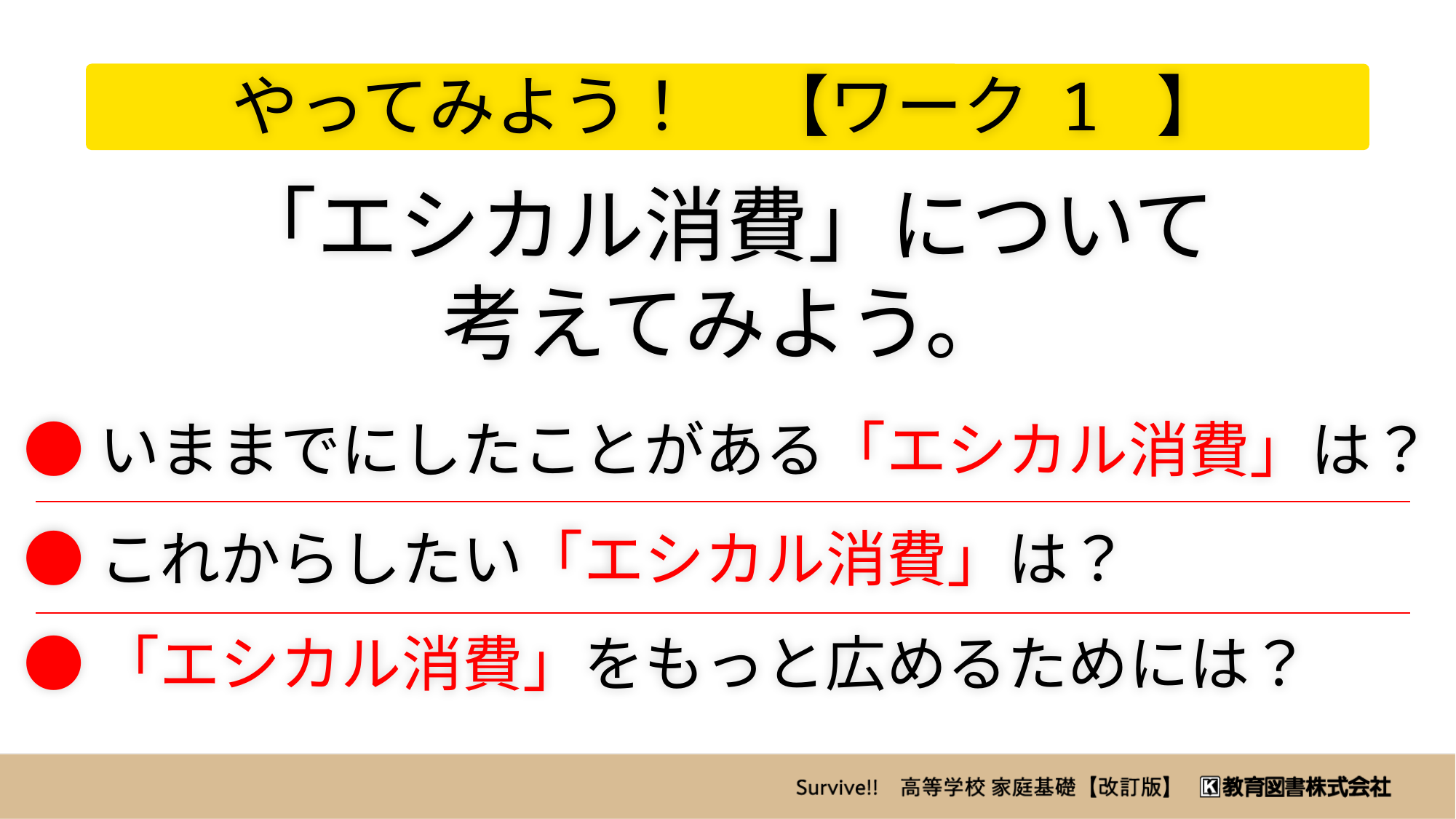

やってみよう！　【ワーク 1 】
「エシカル消費」について
考えてみよう。
●いままでにしたことがある「エシカル消費」は？
●これからしたい「エシカル消費」は？
●「エシカル消費」をもっと広めるためには？